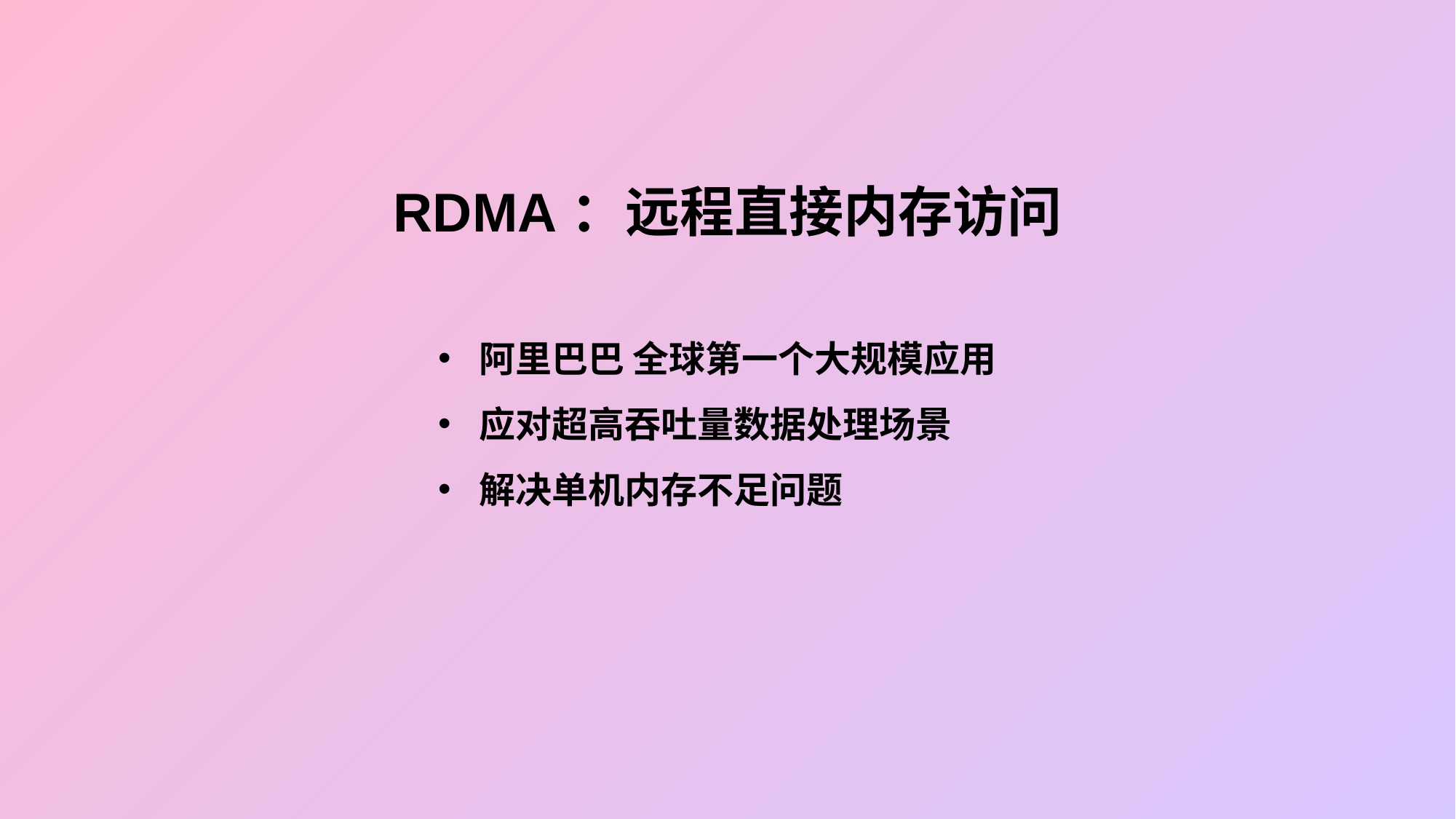

RDMA：远程直接内存访问
阿里巴巴 全球第一个大规模应用
应对超高吞吐量数据处理场景
解决单机内存不足问题